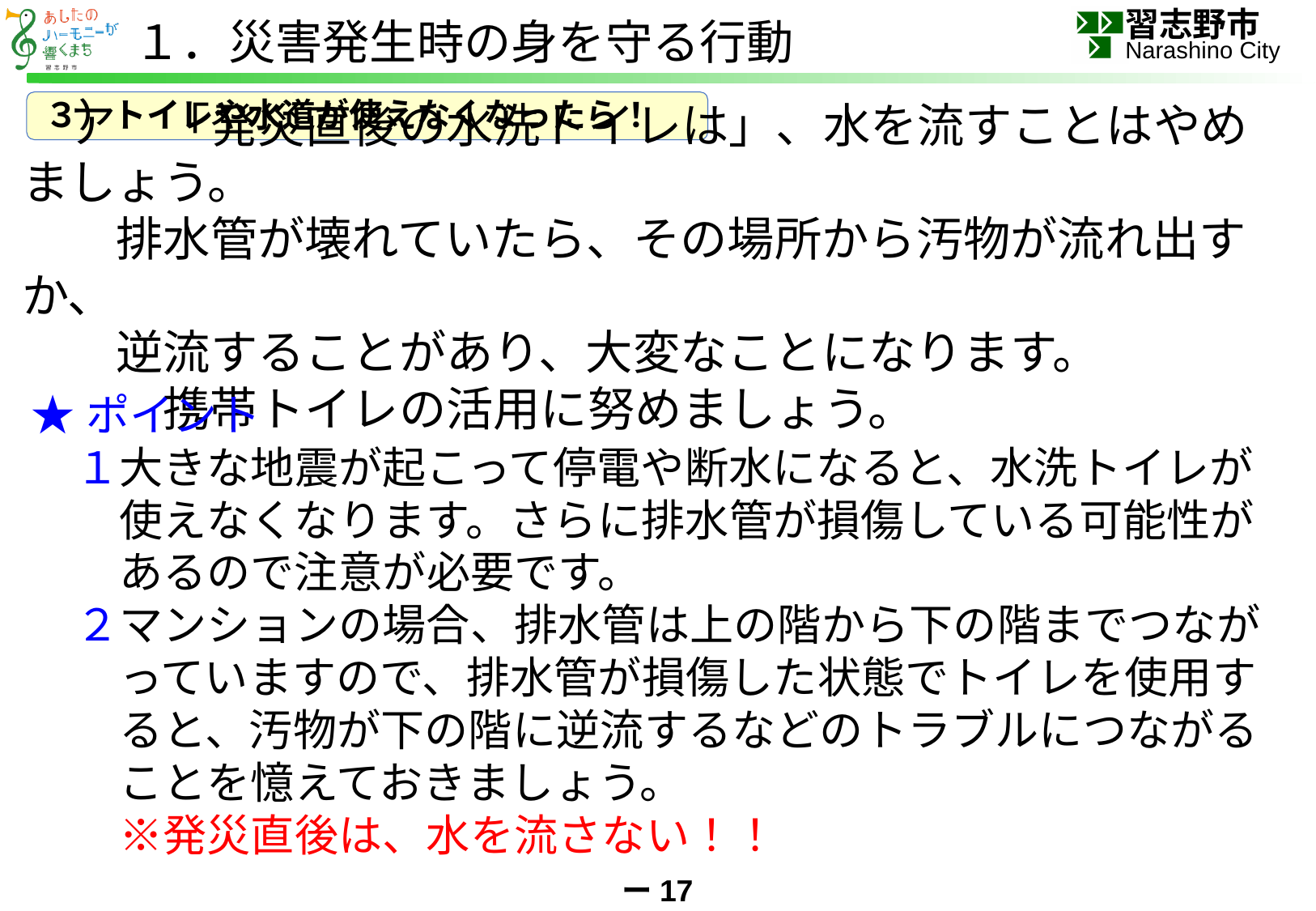

１．災害発生時の身を守る行動
３）トイレや水道が使えなくなったら！
　ア　「発災直後の水洗トイレは」、水を流すことはやめましょう。
　　排水管が壊れていたら、その場所から汚物が流れ出すか、
　　逆流することがあり、大変なことになります。
　　　携帯トイレの活用に努めましょう。
★ポイント
　１大きな地震が起こって停電や断水になると、水洗トイレが
　　使えなくなります。さらに排水管が損傷している可能性が
　　あるので注意が必要です。
　２マンションの場合、排水管は上の階から下の階までつなが
　　っていますので、排水管が損傷した状態でトイレを使用す
　　ると、汚物が下の階に逆流するなどのトラブルにつながる
　　ことを憶えておきましょう。
　　※発災直後は、水を流さない！！
ー17ー